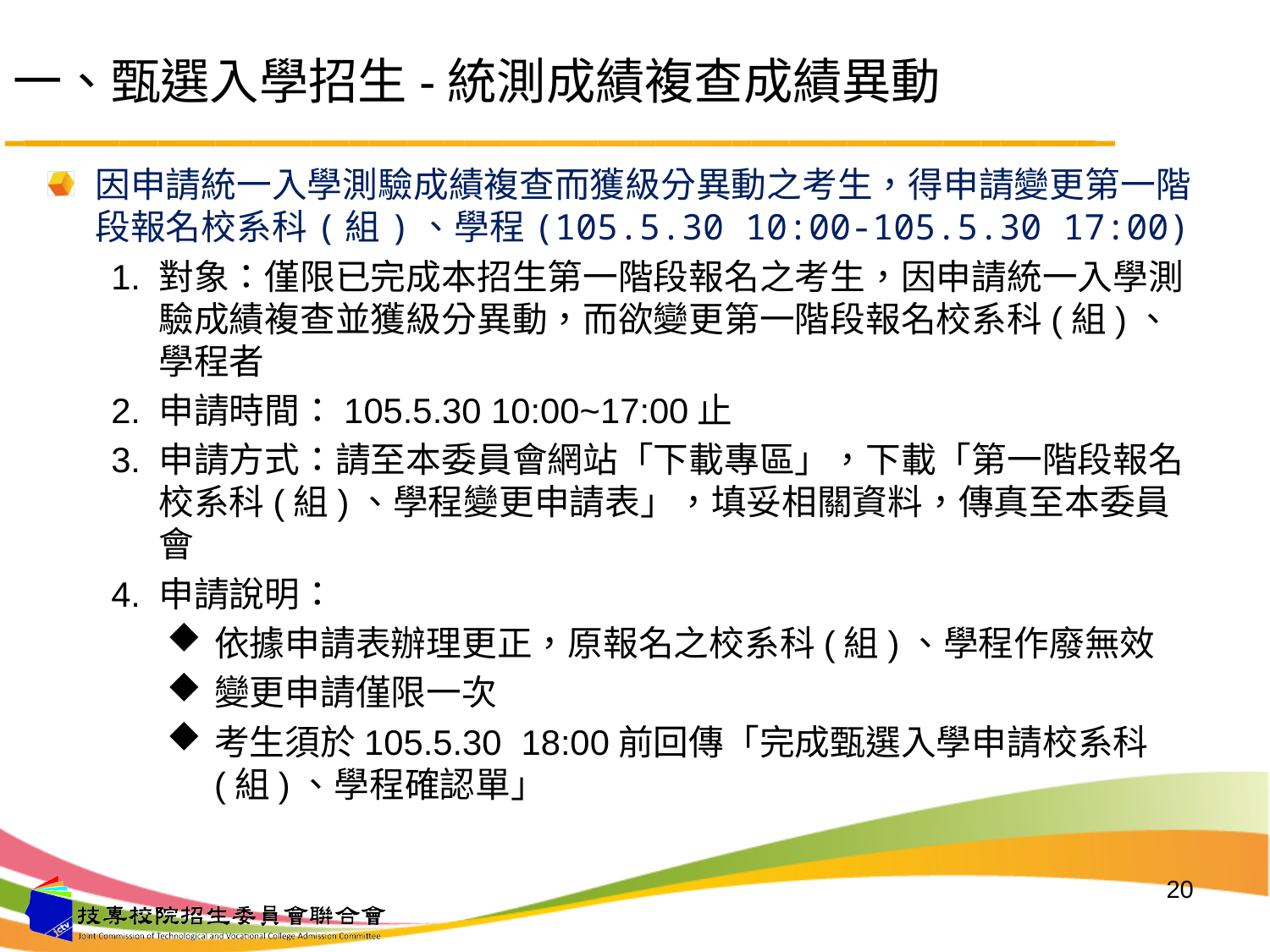

# 一、甄選入學招生-統測成績複查成績異動
因申請統一入學測驗成績複查而獲級分異動之考生，得申請變更第一階段報名校系科(組)、學程(105.5.30 10:00-105.5.30 17:00)
對象：僅限已完成本招生第一階段報名之考生，因申請統一入學測驗成績複查並獲級分異動，而欲變更第一階段報名校系科(組)、學程者
申請時間：105.5.30 10:00~17:00止
申請方式：請至本委員會網站「下載專區」，下載「第一階段報名校系科(組)、學程變更申請表」，填妥相關資料，傳真至本委員會
申請說明：
依據申請表辦理更正，原報名之校系科(組)、學程作廢無效
變更申請僅限一次
考生須於105.5.30  18:00前回傳「完成甄選入學申請校系科(組)、學程確認單」

20